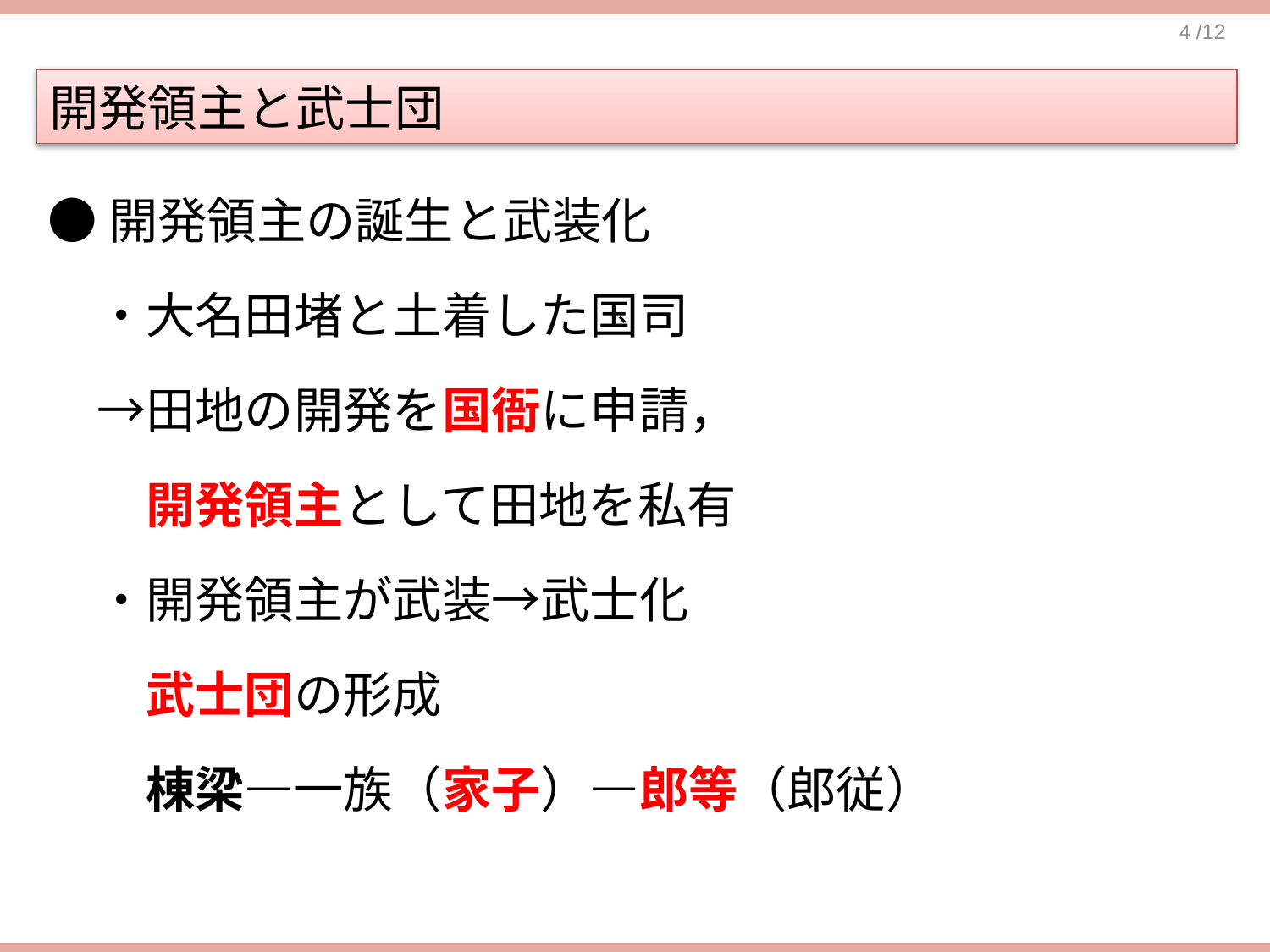

開発領主と武士団
●開発領主の誕生と武装化
　・大名田堵と土着した国司
　→田地の開発を国衙に申請，
　　開発領主として田地を私有
　・開発領主が武装→武士化
　　武士団の形成
　　棟梁―一族（家子）―郎等（郎従）